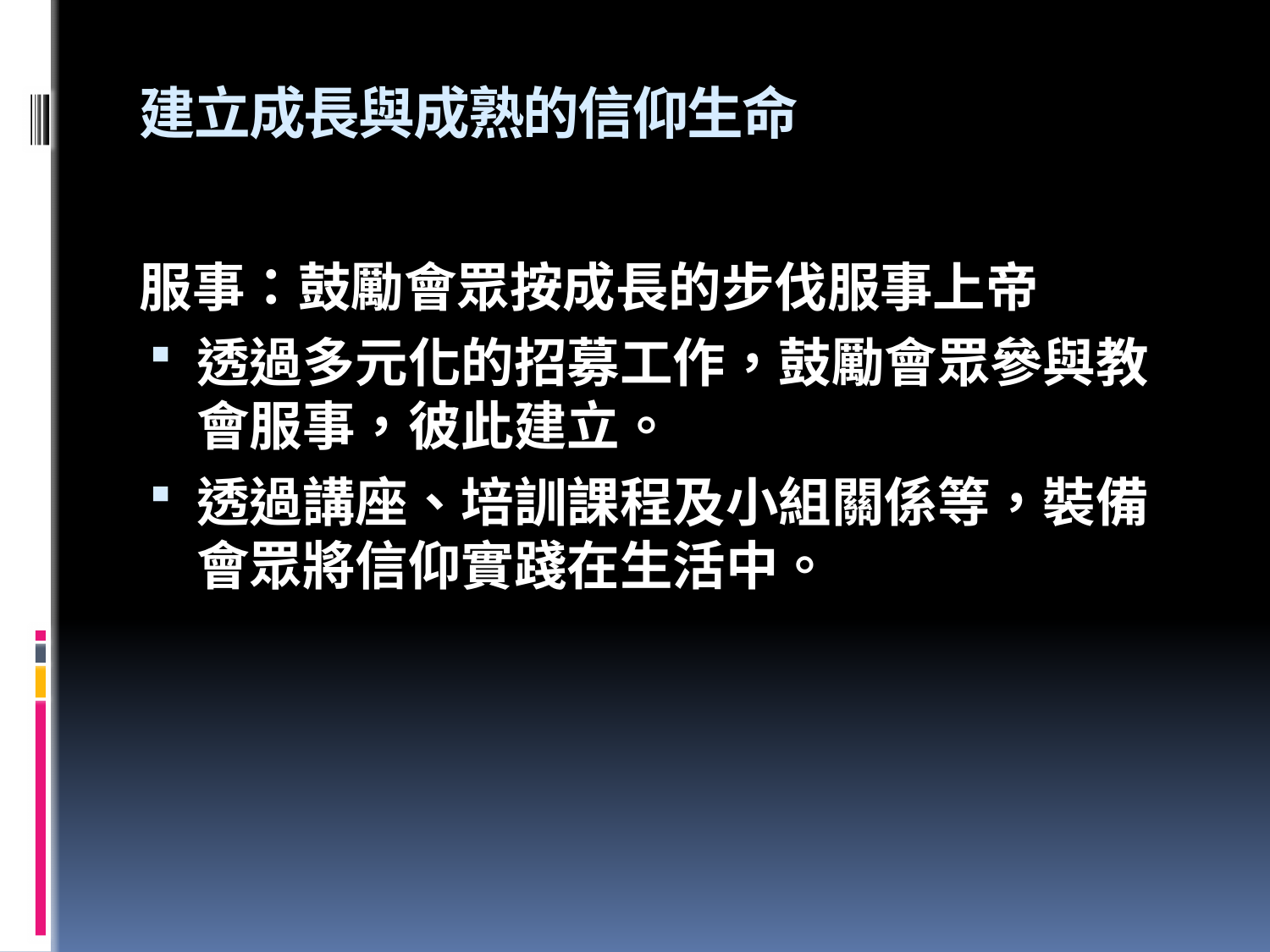

# 建立成長與成熟的信仰生命
服事：鼓勵會眾按成長的步伐服事上帝
透過多元化的招募工作，鼓勵會眾參與教會服事，彼此建立。
透過講座、培訓課程及小組關係等，裝備會眾將信仰實踐在生活中。